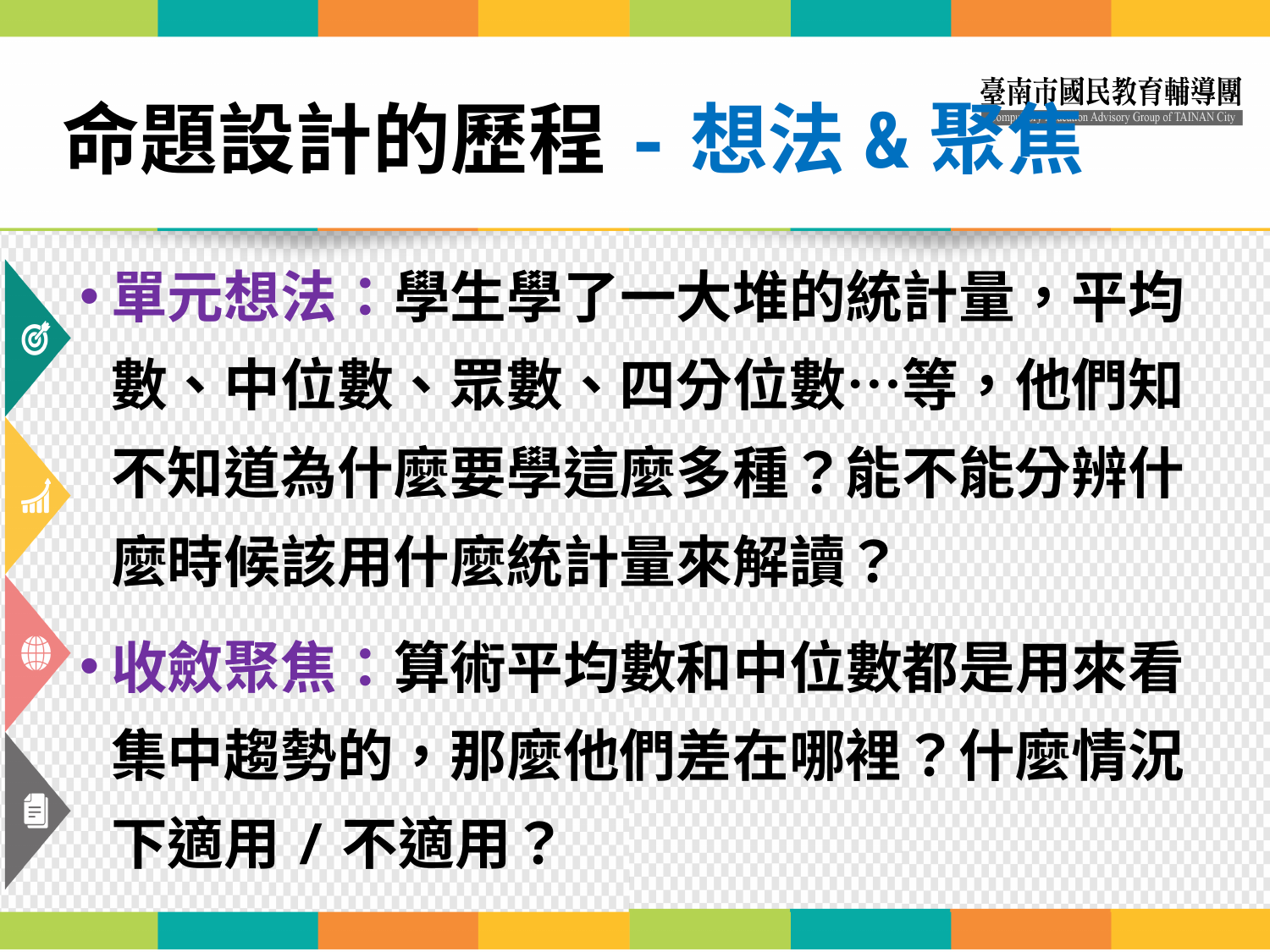

# 命題設計的歷程-想法&聚焦
單元想法：學生學了一大堆的統計量，平均數、中位數、眾數、四分位數…等，他們知不知道為什麼要學這麼多種？能不能分辨什麼時候該用什麼統計量來解讀？
收斂聚焦：算術平均數和中位數都是用來看集中趨勢的，那麼他們差在哪裡？什麼情況下適用/不適用？